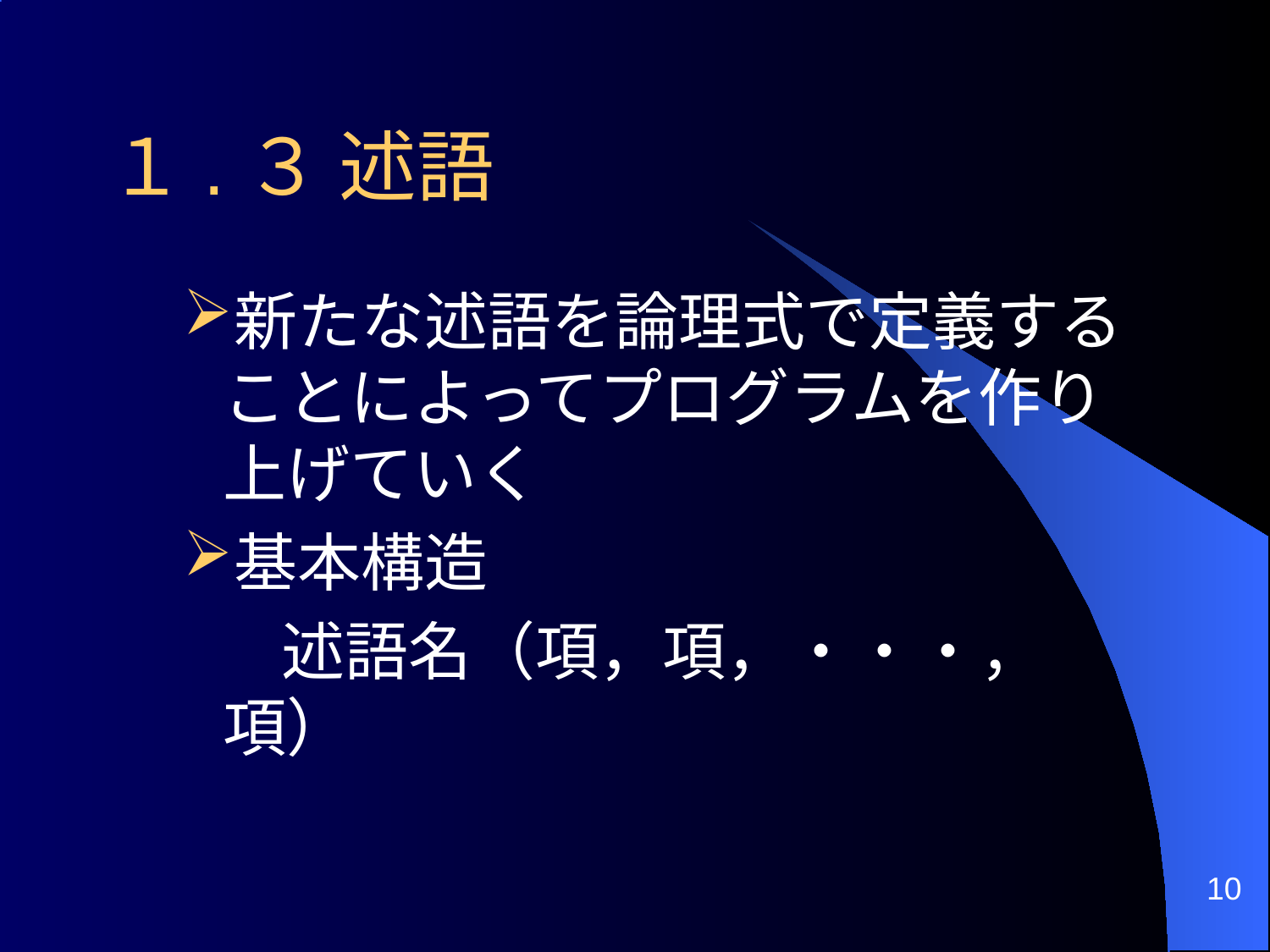

# １.３ 述語
新たな述語を論理式で定義することによってプログラムを作り上げていく
基本構造
	   述語名（項，項，・・・，項）
10